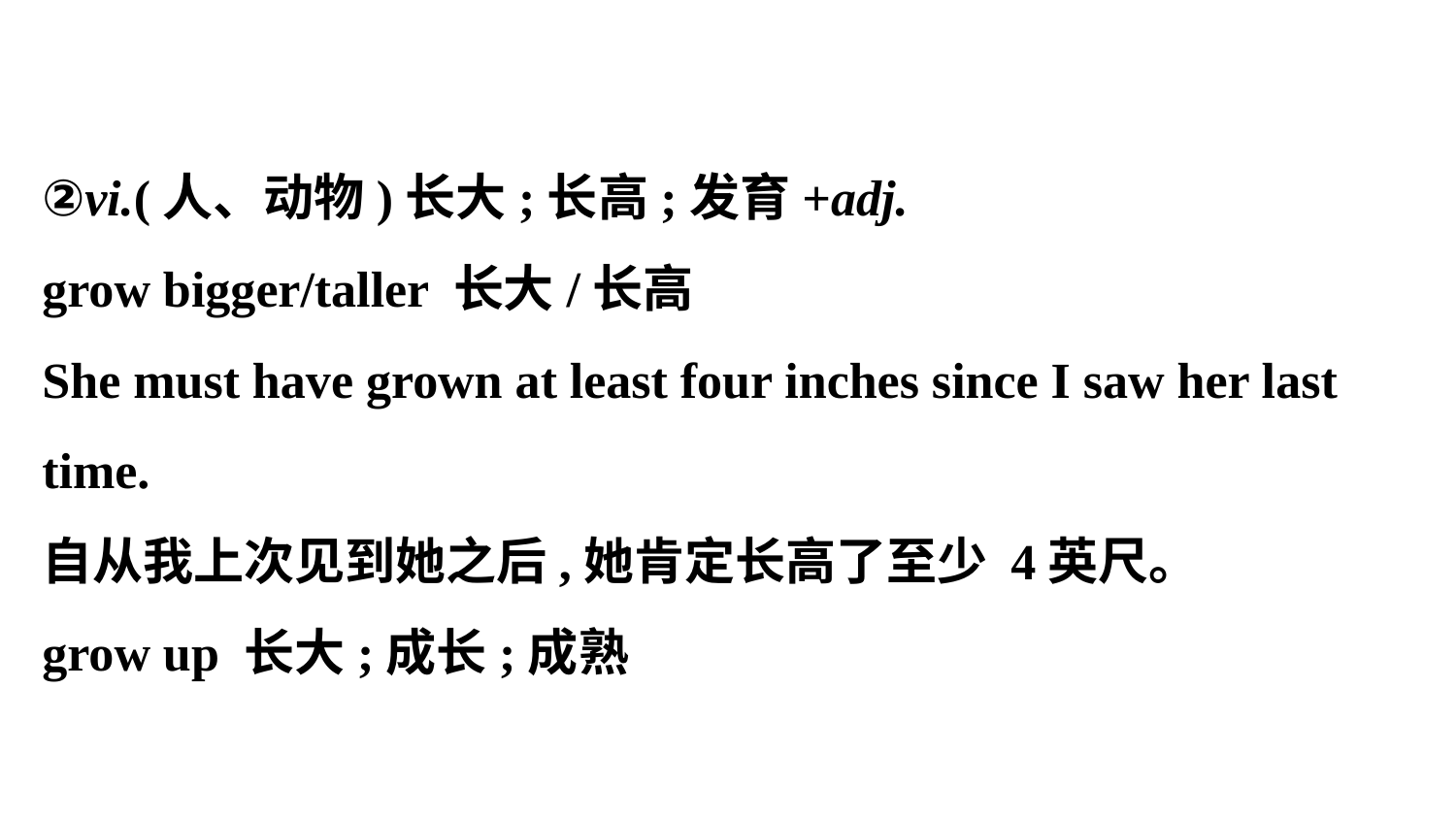

②vi.(人、动物)长大;长高;发育+adj.
grow bigger/taller 长大/长高
She must have grown at least four inches since I saw her last time.
自从我上次见到她之后,她肯定长高了至少 4英尺。
grow up 长大;成长;成熟